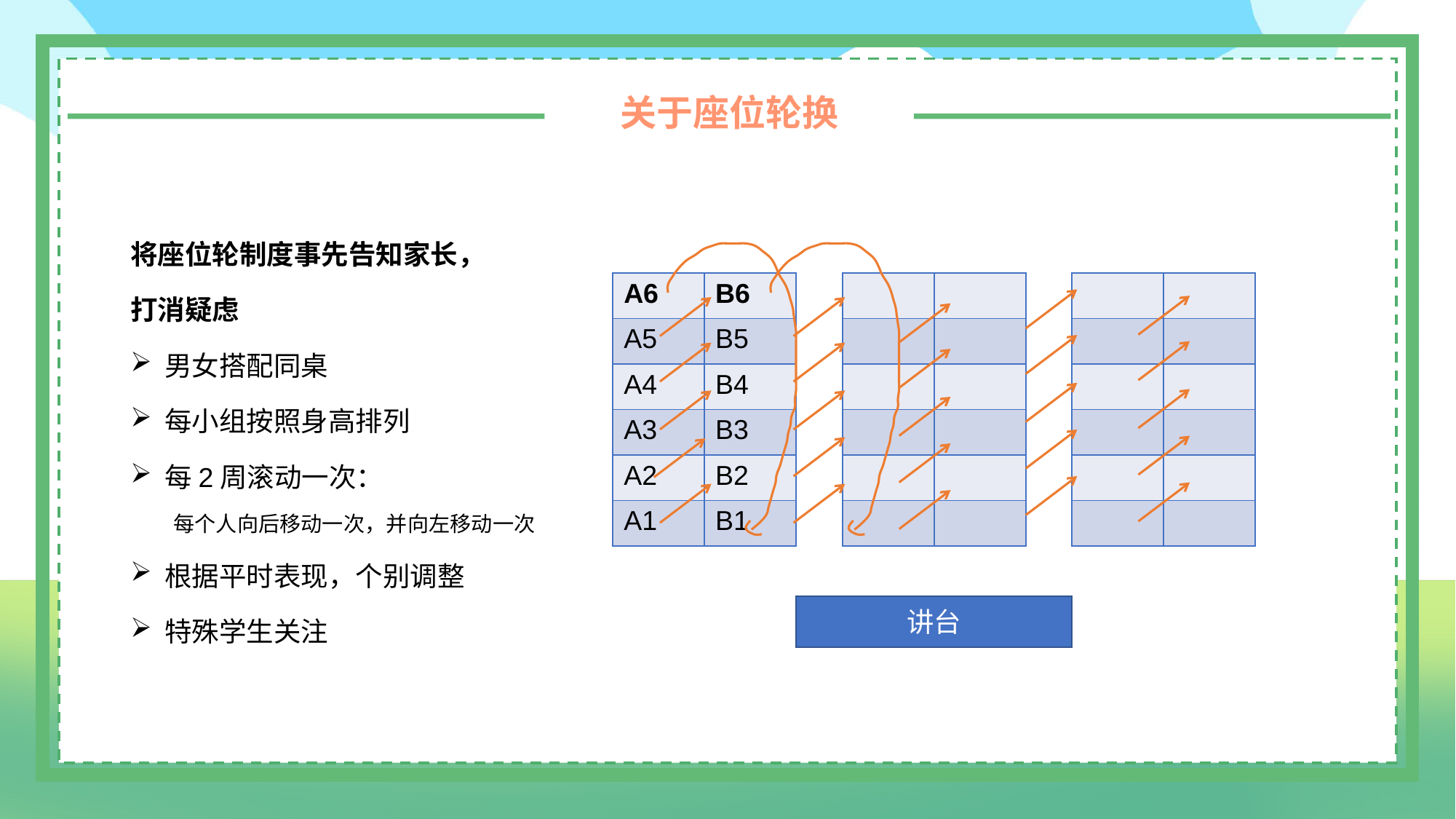

关于座位轮换

将座位轮制度事先告知家长，
打消疑虑
男女搭配同桌
每小组按照身高排列
每2周滚动一次：
        每个人向后移动一次，并向左移动一次
根据平时表现，个别调整
特殊学生关注

| A6 | B6 |
| --- | --- |
| A5 | B5 |
| A4 | B4 |
| A3 | B3 |
| A2 | B2 |
| A1 | B1 |
|  |  |
| --- | --- |
|  |  |
|  |  |
|  |  |
|  |  |
|  |  |
|  |  |
| --- | --- |
|  |  |
|  |  |
|  |  |
|  |  |
|  |  |
讲台